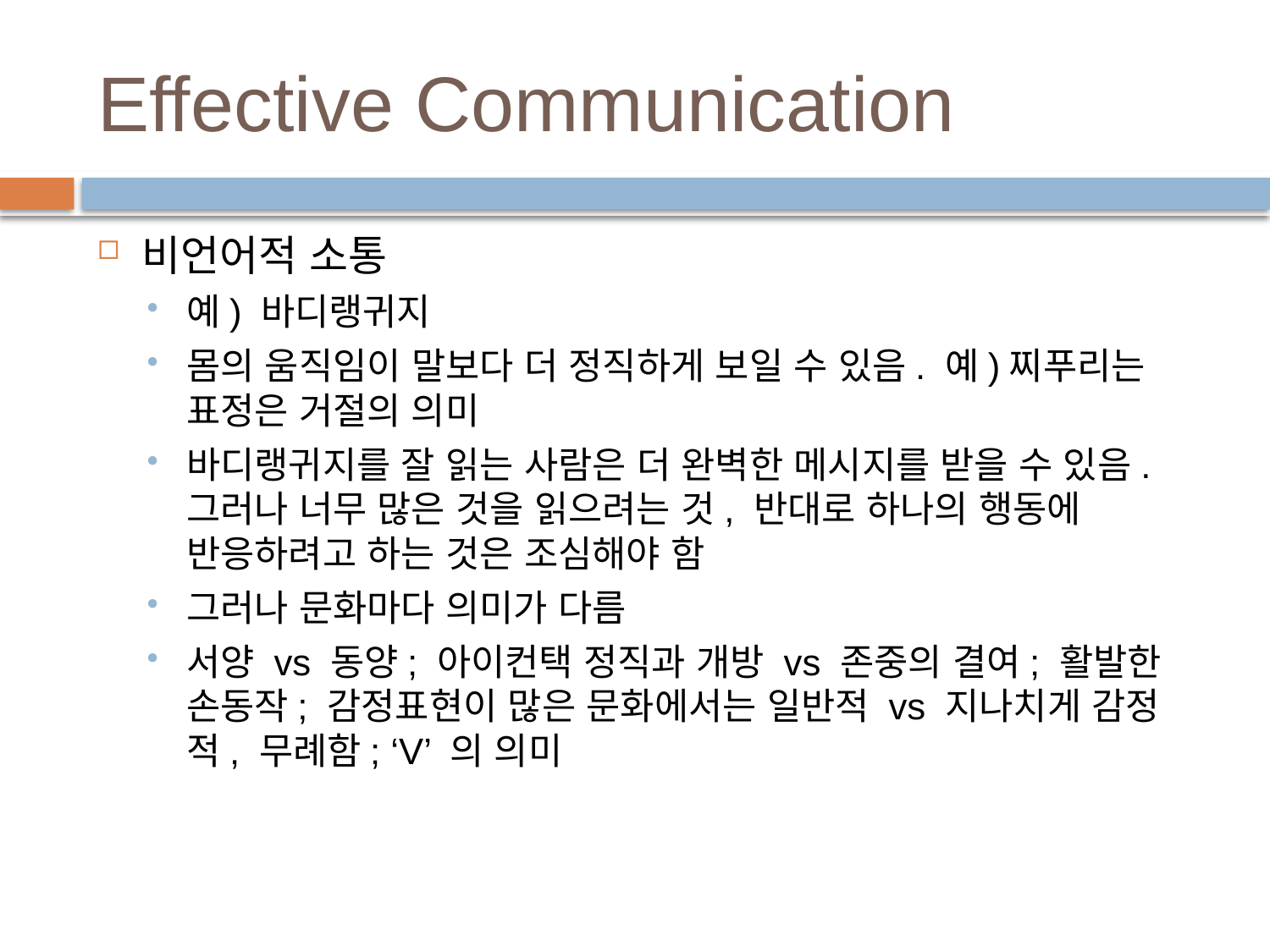

# Effective Communication
비언어적 소통
예) 바디랭귀지
몸의 움직임이 말보다 더 정직하게 보일 수 있음. 예)찌푸리는 표정은 거절의 의미
바디랭귀지를 잘 읽는 사람은 더 완벽한 메시지를 받을 수 있음. 그러나 너무 많은 것을 읽으려는 것, 반대로 하나의 행동에 반응하려고 하는 것은 조심해야 함
그러나 문화마다 의미가 다름
서양 vs 동양; 아이컨택 정직과 개방 vs 존중의 결여; 활발한 손동작; 감정표현이 많은 문화에서는 일반적 vs 지나치게 감정적, 무례함; ‘V’ 의 의미